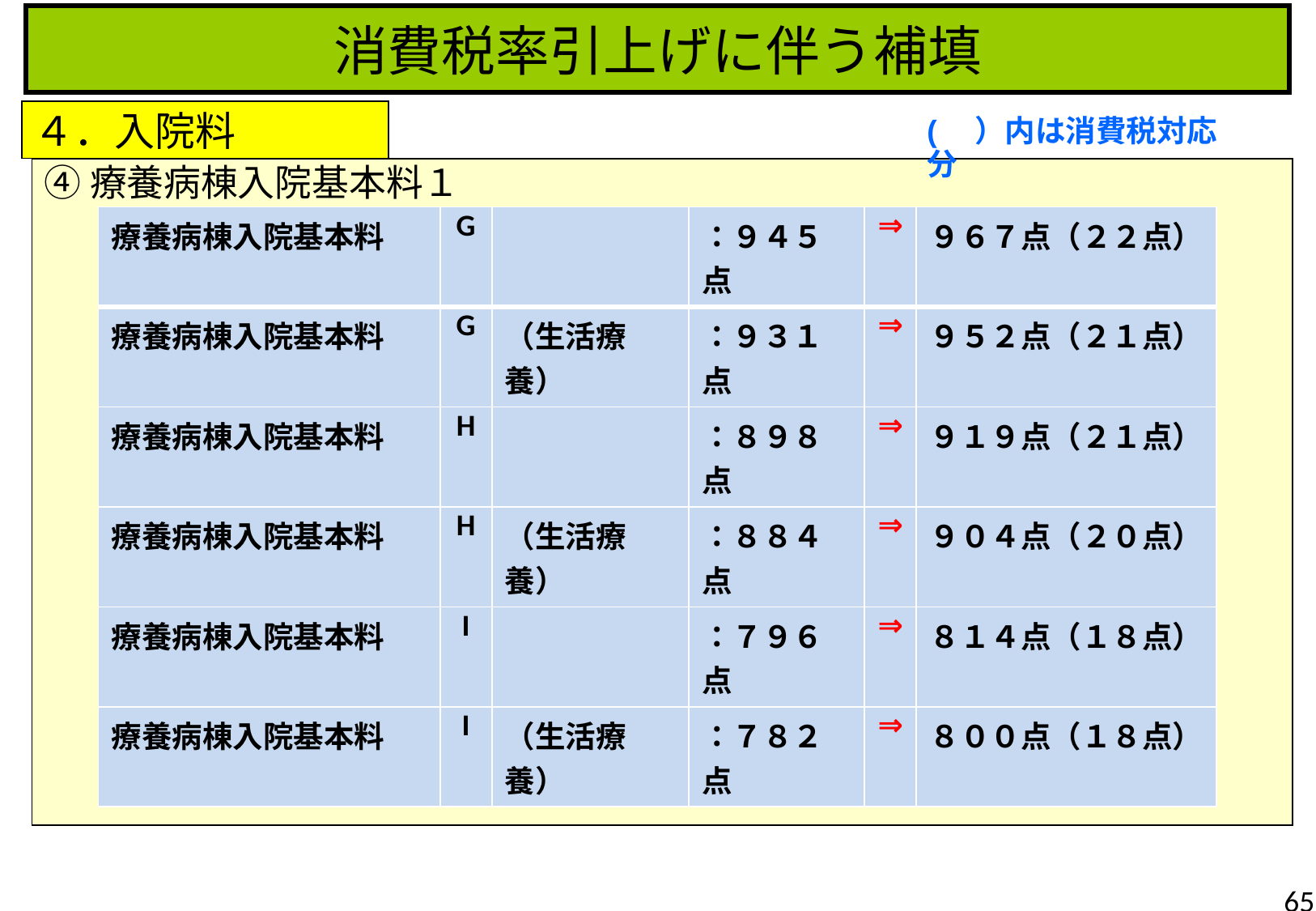

消費税率引上げに伴う補填
４．入院料
(　）内は消費税対応分
④療養病棟入院基本料１

| 療養病棟入院基本料 | G |  | ：９４５点 | ⇒ | ９６７点（２２点） |
| --- | --- | --- | --- | --- | --- |
| 療養病棟入院基本料 | G | （生活療養） | ：９３１点 | ⇒ | ９５２点（２１点） |
| 療養病棟入院基本料 | H |  | ：８９８点 | ⇒ | ９１９点（２１点） |
| 療養病棟入院基本料 | H | （生活療養） | ：８８４点 | ⇒ | ９０４点（２０点） |
| 療養病棟入院基本料 | I |  | ：７９６点 | ⇒ | ８１４点（１８点） |
| 療養病棟入院基本料 | I | （生活療養） | ：７８２点 | ⇒ | ８００点（１８点） |
65